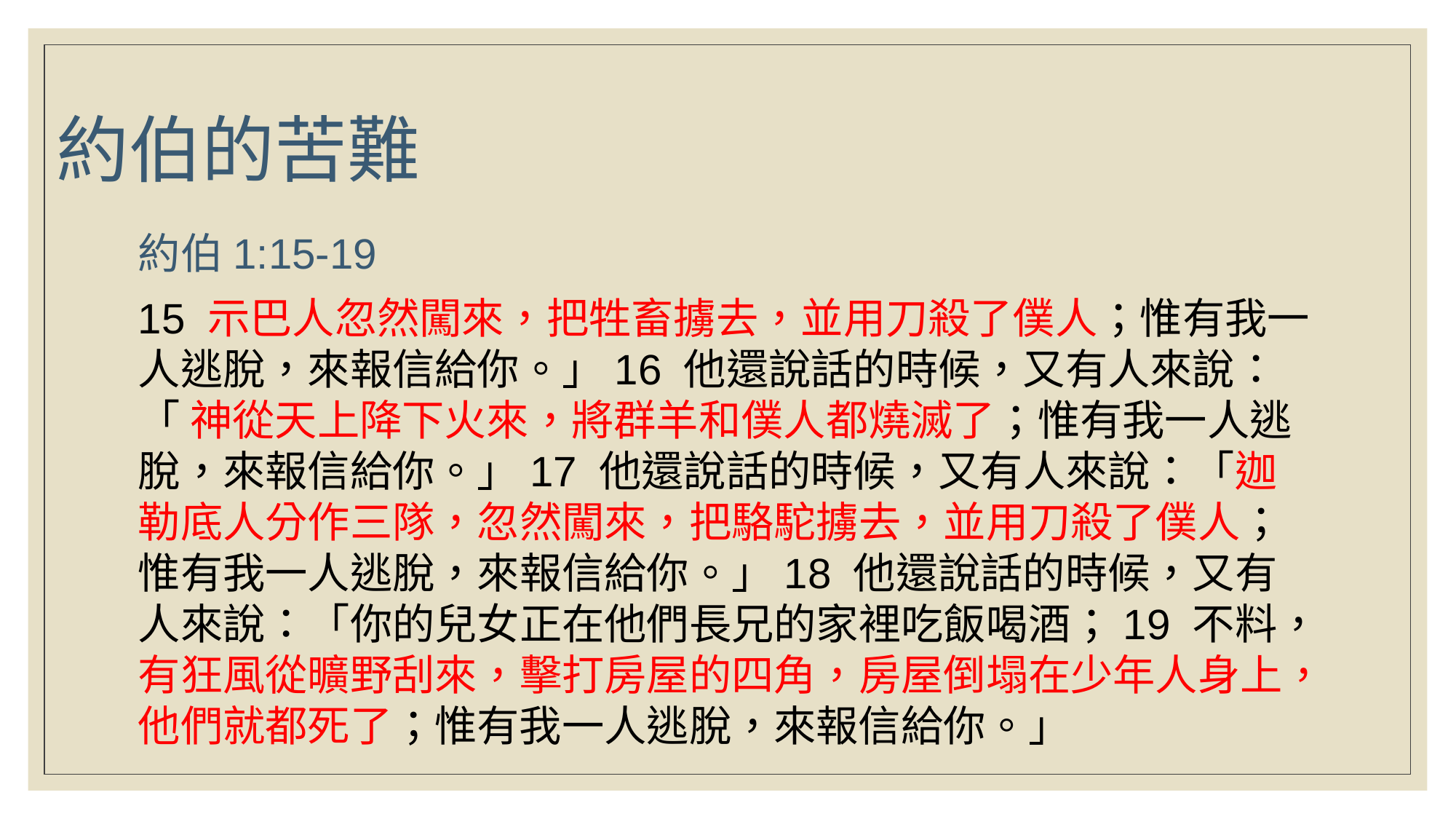

# 約伯的苦難
約伯1:15-19
15 示巴人忽然闖來，把牲畜擄去，並用刀殺了僕人；惟有我一人逃脫，來報信給你。」16 他還說話的時候，又有人來說：「 神從天上降下火來，將群羊和僕人都燒滅了；惟有我一人逃脫，來報信給你。」17 他還說話的時候，又有人來說：「迦勒底人分作三隊，忽然闖來，把駱駝擄去，並用刀殺了僕人；惟有我一人逃脫，來報信給你。」18 他還說話的時候，又有人來說：「你的兒女正在他們長兄的家裡吃飯喝酒；19 不料，有狂風從曠野刮來，擊打房屋的四角，房屋倒塌在少年人身上，他們就都死了；惟有我一人逃脫，來報信給你。」